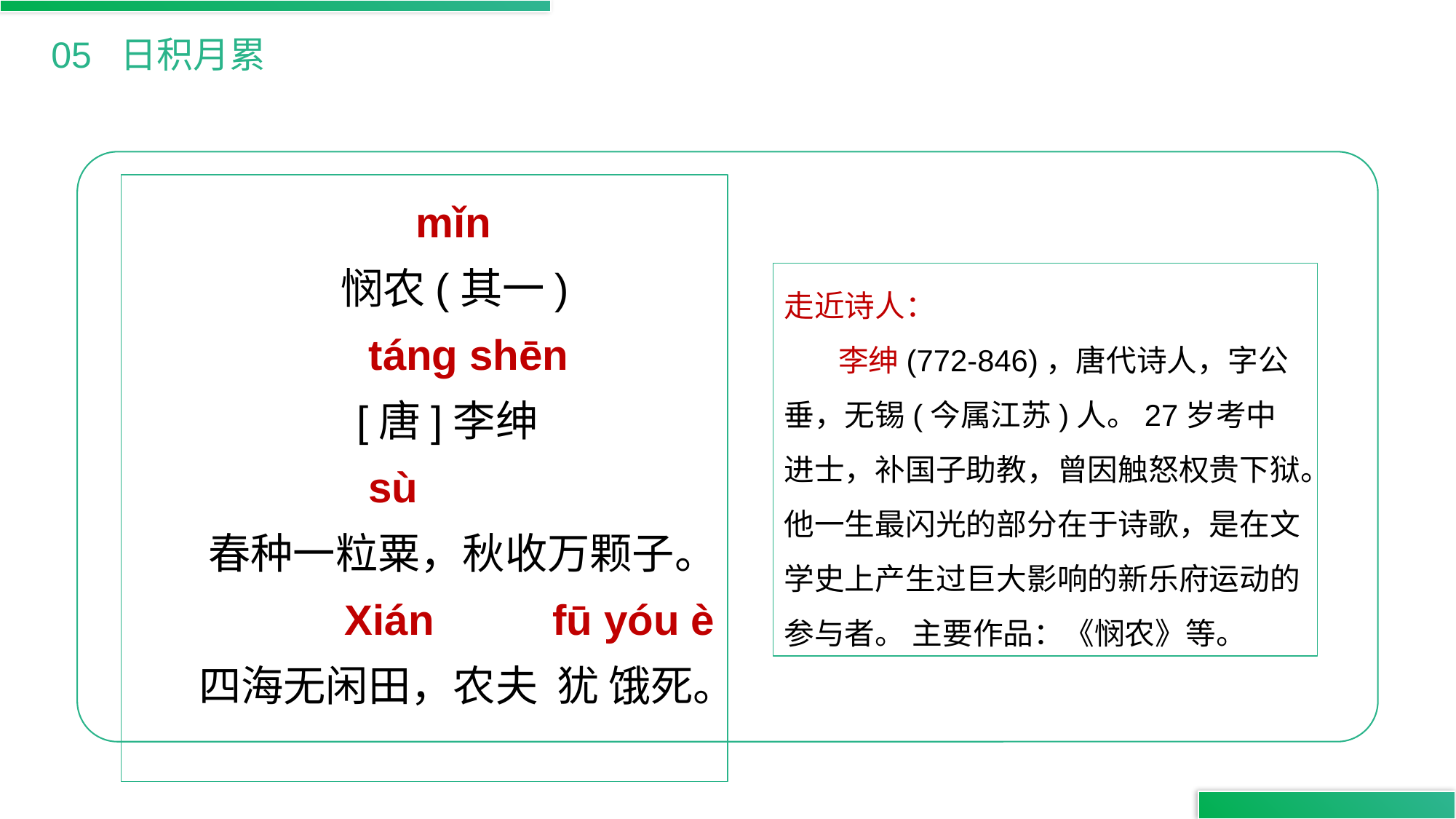

05  日积月累
                        mǐn
                     悯农(其一)
                    tánɡ shēn
                   [唐]李绅
                    sù
       春种一粒粟，秋收万颗子。
                  Xián          fū yóu è
      四海无闲田，农夫  犹 饿死。
走近诗人：
       李绅(772-846)，唐代诗人，字公垂，无锡(今属江苏)人。27岁考中进士，补国子助教，曾因触怒权贵下狱。他一生最闪光的部分在于诗歌，是在文学史上产生过巨大影响的新乐府运动的参与者。 主要作品：《悯农》等。